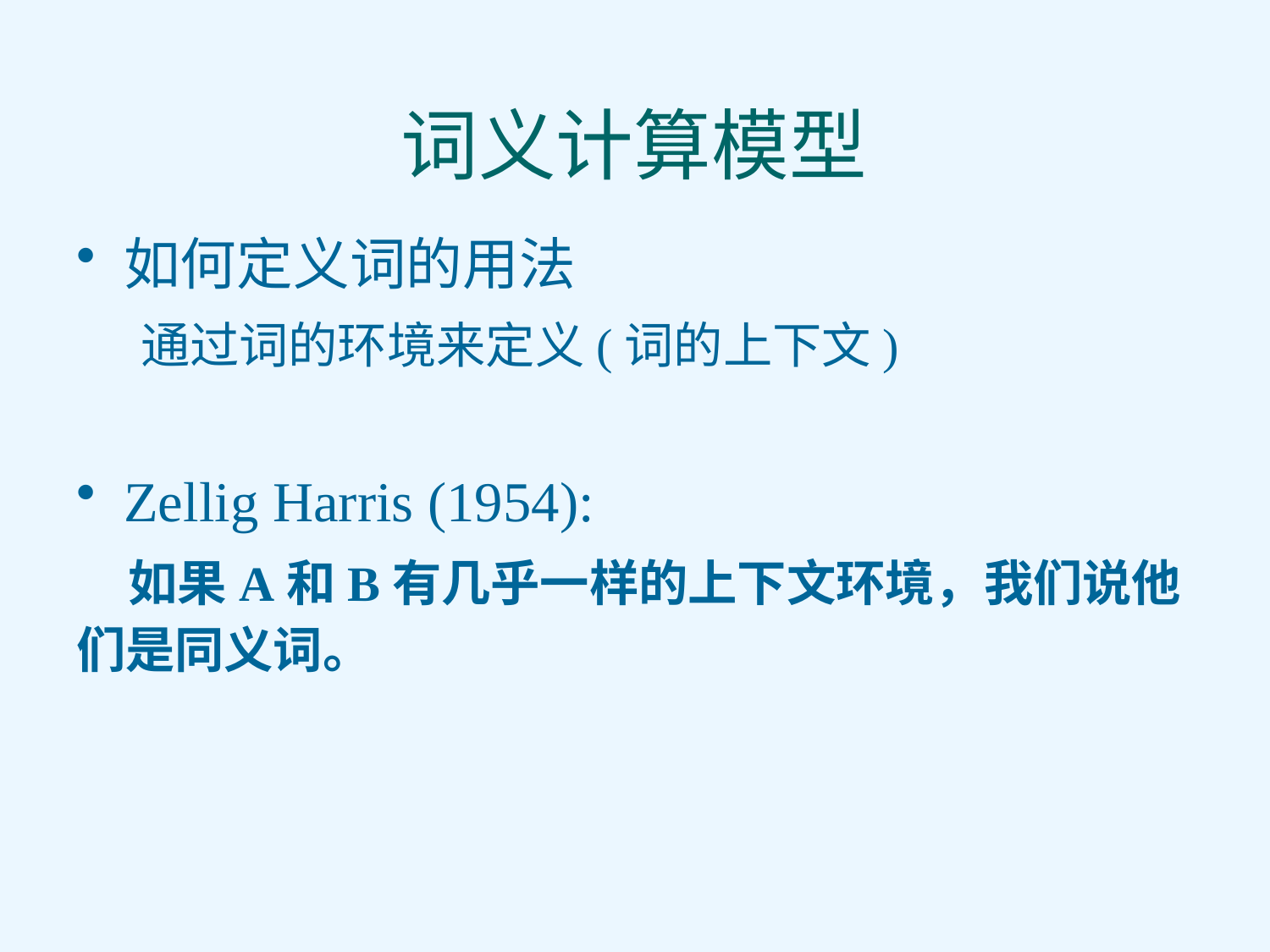

# 词义计算模型
如何定义词的用法
    通过词的环境来定义(词的上下文)

Zellig Harris (1954):
   如果A和B有几乎一样的上下文环境，我们说他们是同义词。